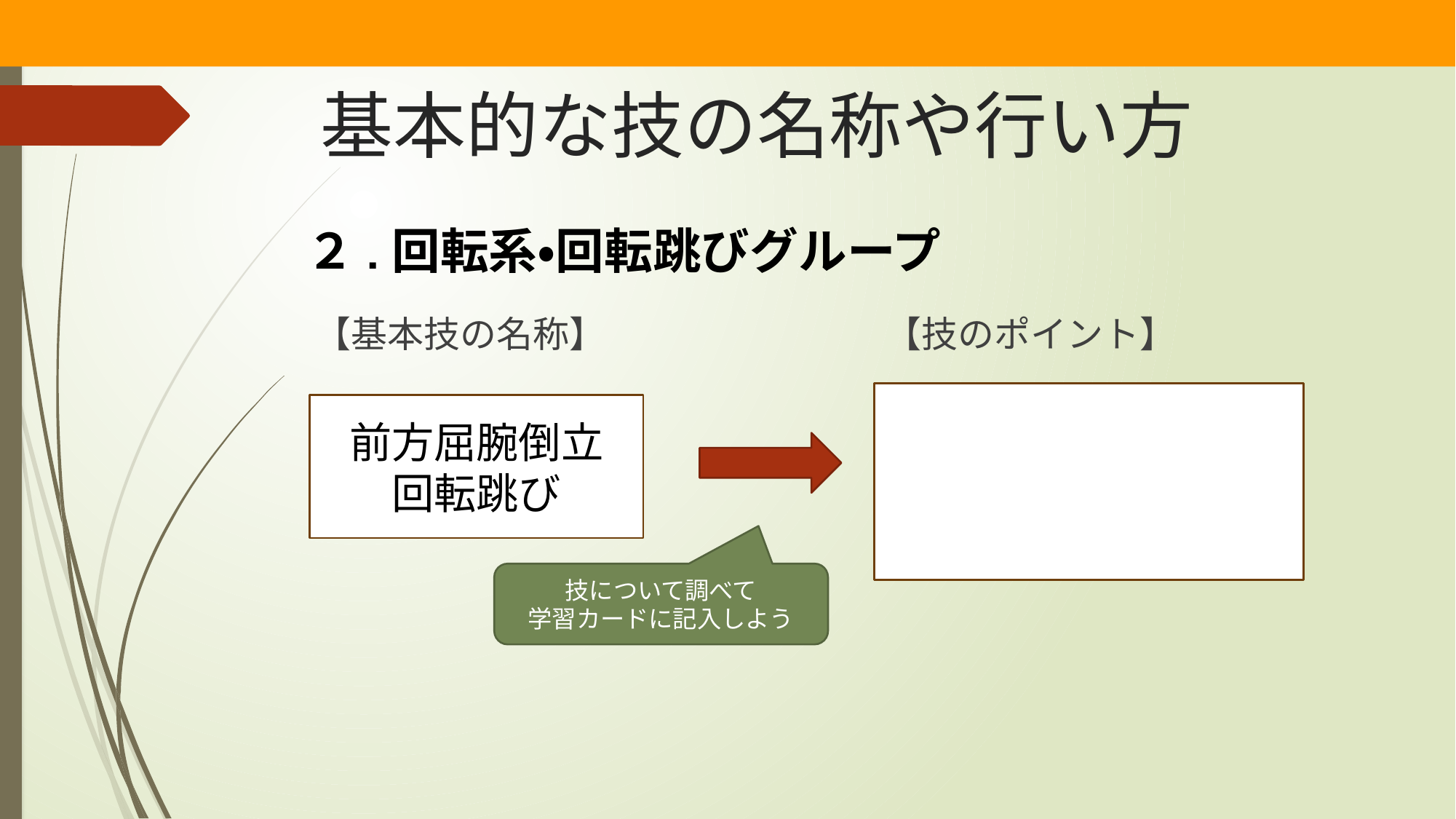

# 基本的な技の名称や行い方
２.回転系・回転跳びグループ
【基本技の名称】

【技のポイント】

前方屈腕倒立
回転跳び

技について調べて
学習カードに記入しよう